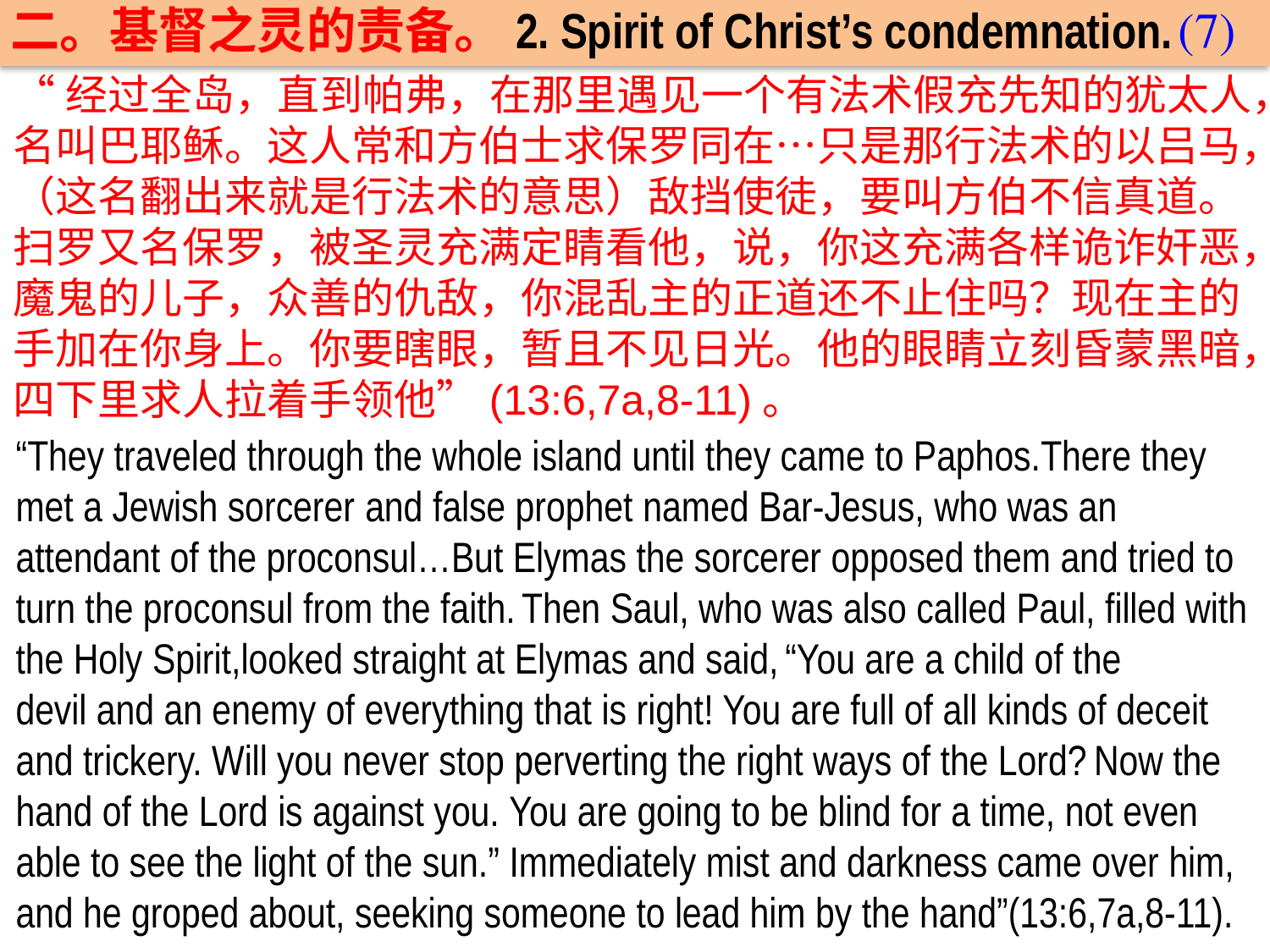

(7)
二。基督之灵的责备。2. Spirit of Christ’s condemnation.

“经过全岛，直到帕弗，在那里遇见一个有法术假充先知的犹太人，名叫巴耶稣。这人常和方伯士求保罗同在…只是那行法术的以吕马，（这名翻出来就是行法术的意思）敌挡使徒，要叫方伯不信真道。扫罗又名保罗，被圣灵充满定睛看他，说，你这充满各样诡诈奸恶，魔鬼的儿子，众善的仇敌，你混乱主的正道还不止住吗？现在主的手加在你身上。你要瞎眼，暂且不见日光。他的眼睛立刻昏蒙黑暗，四下里求人拉着手领他”(13:6,7a,8-11)。
“They traveled through the whole island until they came to Paphos.There they met a Jewish sorcerer and false prophet named Bar-Jesus, who was an attendant of the proconsul…But Elymas the sorcerer opposed them and tried to turn the proconsul from the faith. Then Saul, who was also called Paul, filled with the Holy Spirit,looked straight at Elymas and said, “You are a child of the devil and an enemy of everything that is right! You are full of all kinds of deceit and trickery. Will you never stop perverting the right ways of the Lord? Now the hand of the Lord is against you. You are going to be blind for a time, not even able to see the light of the sun.” Immediately mist and darkness came over him, and he groped about, seeking someone to lead him by the hand”(13:6,7a,8-11).